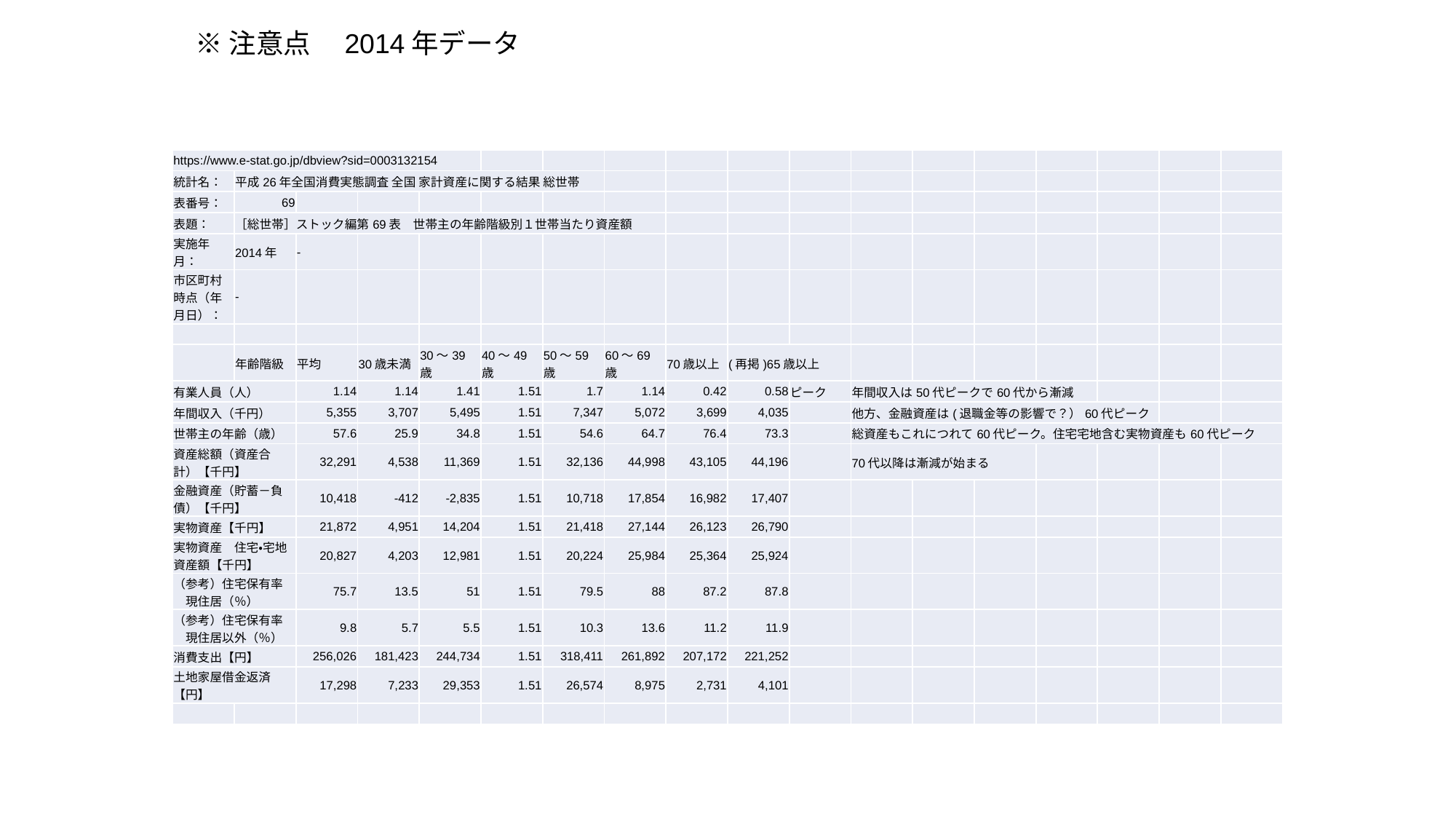

※注意点　2014年データ
| https://www.e-stat.go.jp/dbview?sid=0003132154 |  |  |  |  |  |  |  |  |  |  |  |  |  |  |  |  |  |
| --- | --- | --- | --- | --- | --- | --- | --- | --- | --- | --- | --- | --- | --- | --- | --- | --- | --- |
| 統計名： | 平成26年全国消費実態調査 全国 家計資産に関する結果 総世帯 |  |  |  |  |  |  |  |  |  |  |  |  |  |  |  |  |
| 表番号： | 69 |  |  |  |  |  |  |  |  |  |  |  |  |  |  |  |  |
| 表題： | ［総世帯］ストック編第69表　世帯主の年齢階級別１世帯当たり資産額 |  |  |  |  |  |  |  |  |  |  |  |  |  |  |  |  |
| 実施年月： | 2014年 | - |  |  |  |  |  |  |  |  |  |  |  |  |  |  |  |
| 市区町村時点（年月日）： | - |  |  |  |  |  |  |  |  |  |  |  |  |  |  |  |  |
|  |  |  |  |  |  |  |  |  |  |  |  |  |  |  |  |  |  |
|  | 年齢階級 | 平均 | 30歳未満 | 30～39歳 | 40～49歳 | 50～59歳 | 60～69歳 | 70歳以上 | (再掲)65歳以上 |  |  |  |  |  |  |  |  |
| 有業人員（人） |  | 1.14 | 1.14 | 1.41 | 1.51 | 1.7 | 1.14 | 0.42 | 0.58 | ピーク | 年間収入は50代ピークで60代から漸減 |  |  |  |  |  |  |
| 年間収入（千円） |  | 5,355 | 3,707 | 5,495 | 1.51 | 7,347 | 5,072 | 3,699 | 4,035 |  | 他方、金融資産は(退職金等の影響で？）60代ピーク |  |  |  |  |  |  |
| 世帯主の年齢（歳） |  | 57.6 | 25.9 | 34.8 | 1.51 | 54.6 | 64.7 | 76.4 | 73.3 |  | 総資産もこれにつれて60代ピーク。住宅宅地含む実物資産も60代ピーク |  |  |  |  |  |  |
| 資産総額（資産合計）【千円】 |  | 32,291 | 4,538 | 11,369 | 1.51 | 32,136 | 44,998 | 43,105 | 44,196 |  | 70代以降は漸減が始まる |  |  |  |  |  |  |
| 金融資産（貯蓄－負債）【千円】 |  | 10,418 | -412 | -2,835 | 1.51 | 10,718 | 17,854 | 16,982 | 17,407 |  |  |  |  |  |  |  |  |
| 実物資産【千円】 |  | 21,872 | 4,951 | 14,204 | 1.51 | 21,418 | 27,144 | 26,123 | 26,790 |  |  |  |  |  |  |  |  |
| 実物資産　住宅・宅地資産額【千円】 |  | 20,827 | 4,203 | 12,981 | 1.51 | 20,224 | 25,984 | 25,364 | 25,924 |  |  |  |  |  |  |  |  |
| （参考）住宅保有率　現住居（％） |  | 75.7 | 13.5 | 51 | 1.51 | 79.5 | 88 | 87.2 | 87.8 |  |  |  |  |  |  |  |  |
| （参考）住宅保有率　現住居以外（％） |  | 9.8 | 5.7 | 5.5 | 1.51 | 10.3 | 13.6 | 11.2 | 11.9 |  |  |  |  |  |  |  |  |
| 消費支出【円】 |  | 256,026 | 181,423 | 244,734 | 1.51 | 318,411 | 261,892 | 207,172 | 221,252 |  |  |  |  |  |  |  |  |
| 土地家屋借金返済【円】 |  | 17,298 | 7,233 | 29,353 | 1.51 | 26,574 | 8,975 | 2,731 | 4,101 |  |  |  |  |  |  |  |  |
|  |  |  |  |  |  |  |  |  |  |  |  |  |  |  |  |  |  |